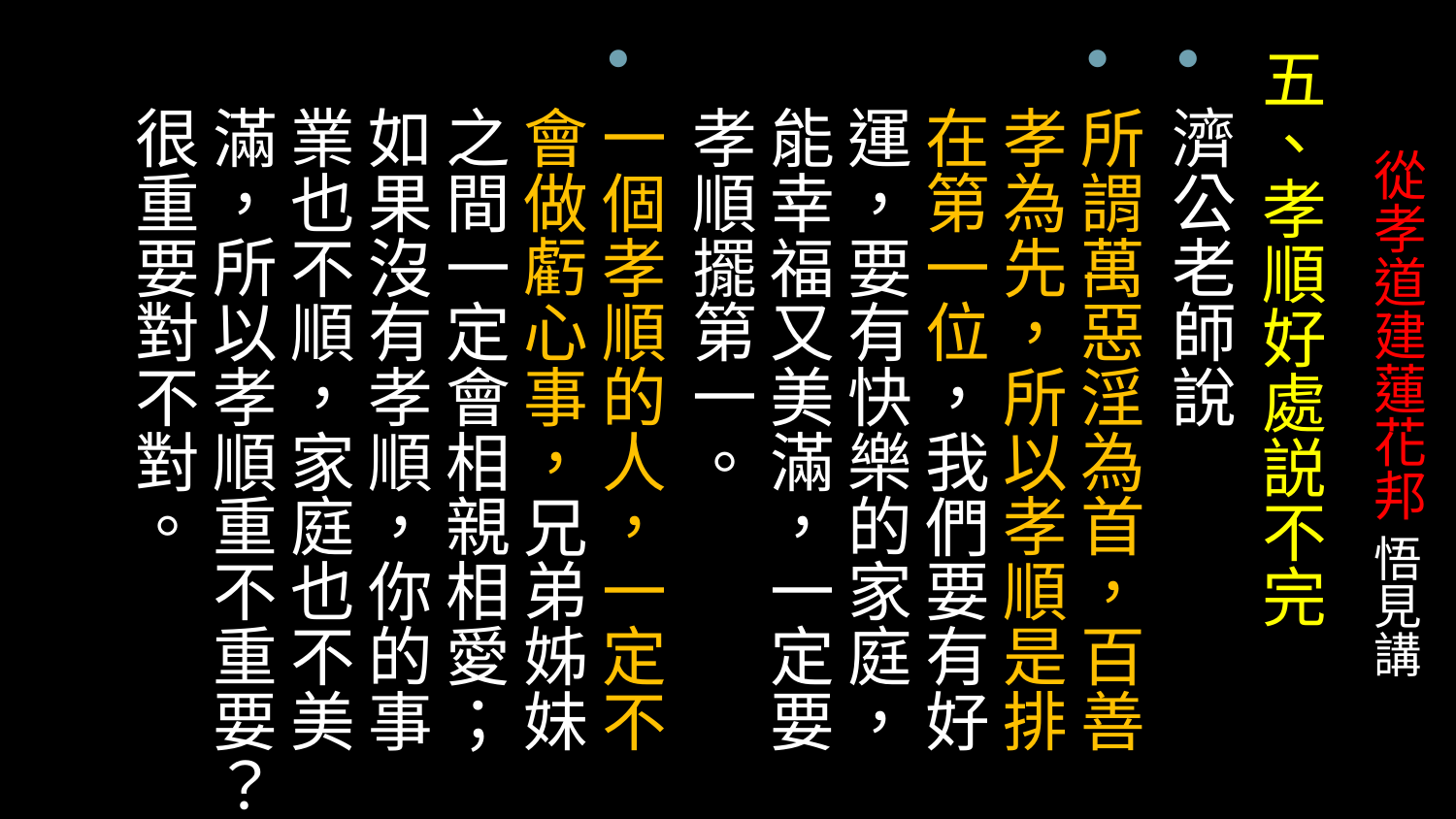

五、孝順好處説不完
濟公老師說
所謂萬惡淫為首，百善孝為先，所以孝順是排在第一位，我們要有好運，要有快樂的家庭，能幸福又美滿，一定要孝順擺第一。
一個孝順的人，一定不會做虧心事，兄弟姊妹之間一定會相親相愛；如果沒有孝順，你的事業也不順，家庭也不美滿，所以孝順重不重要？很重要對不對。

# 從孝道建蓮花邦 悟見講